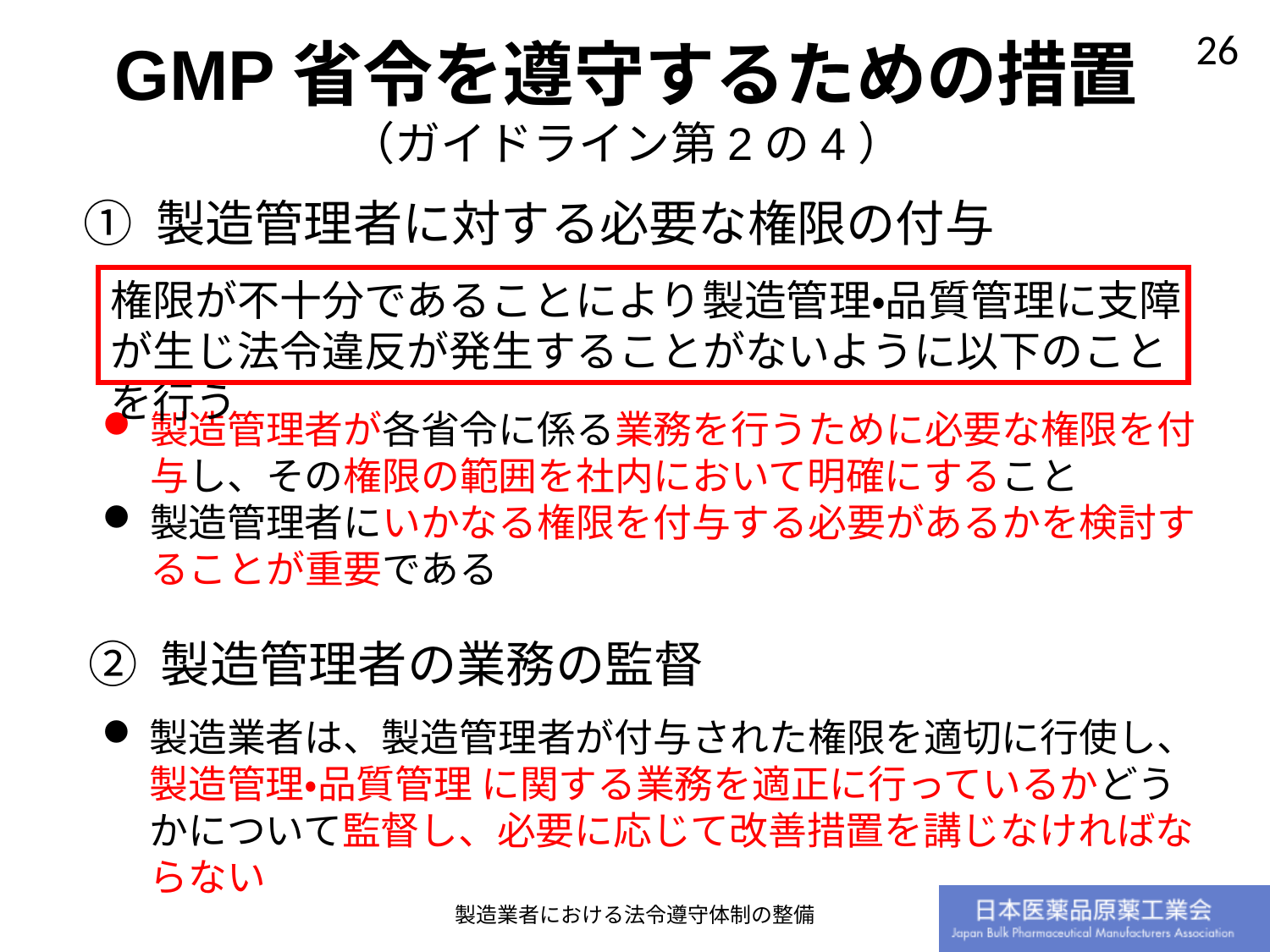

GMP省令を遵守するための措置
（ガイドライン第2の4）
① 製造管理者に対する必要な権限の付与
権限が不十分であることにより製造管理・品質管理に支障が生じ法令違反が発生することがないように以下のことを行う

製造管理者が各省令に係る業務を行うために必要な権限を付与し、その権限の範囲を社内において明確にすること
製造管理者にいかなる権限を付与する必要があるかを検討することが重要である
② 製造管理者の業務の監督
製造業者は、製造管理者が付与された権限を適切に行使し、製造管理・品質管理 に関する業務を適正に行っているかどうかについて監督し、必要に応じて改善措置を講じなければならない
製造業者における法令遵守体制の整備